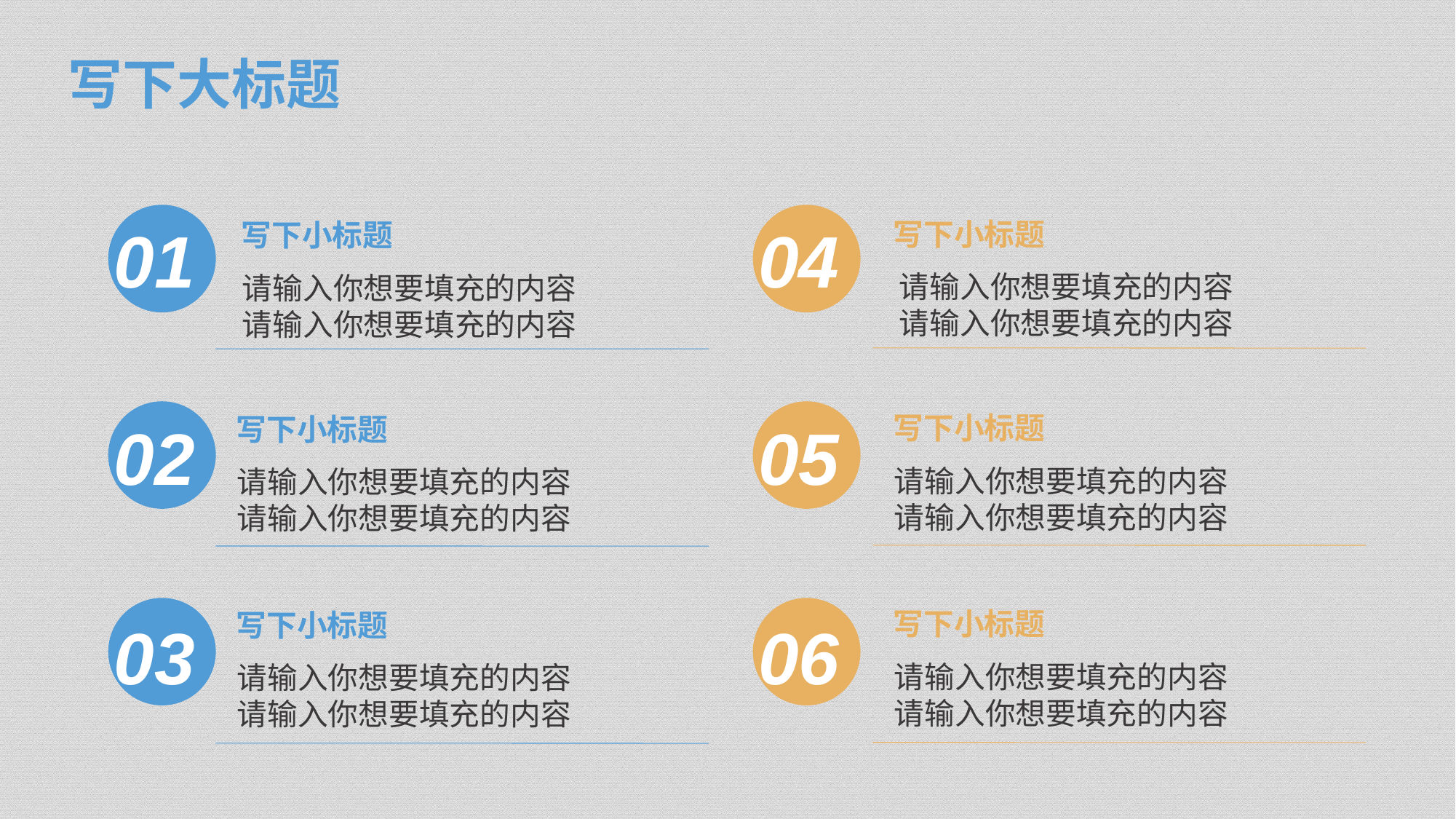

写下大标题

01
04
写下小标题
写下小标题
请输入你想要填充的内容
请输入你想要填充的内容
请输入你想要填充的内容
请输入你想要填充的内容

写下小标题
写下小标题
02
05
请输入你想要填充的内容
请输入你想要填充的内容
请输入你想要填充的内容
请输入你想要填充的内容

写下小标题
写下小标题
03
06
请输入你想要填充的内容
请输入你想要填充的内容
请输入你想要填充的内容
请输入你想要填充的内容